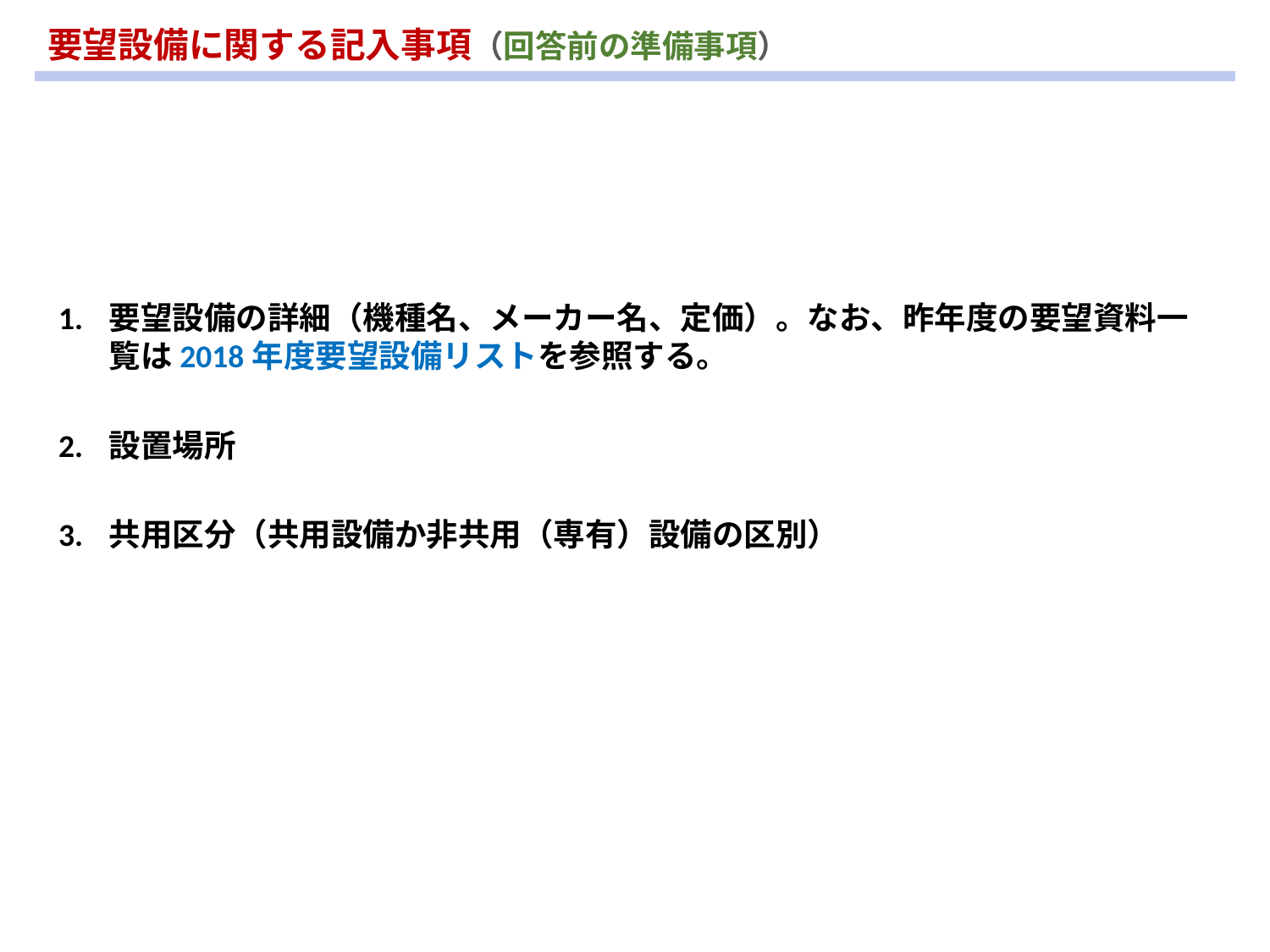

要望設備に関する記入事項（回答前の準備事項）
1. 	要望設備の詳細（機種名、メーカー名、定価）。なお、昨年度の要望資料一覧は2018年度要望設備リストを参照する。
2. 	設置場所
3. 	共用区分（共用設備か非共用（専有）設備の区別）